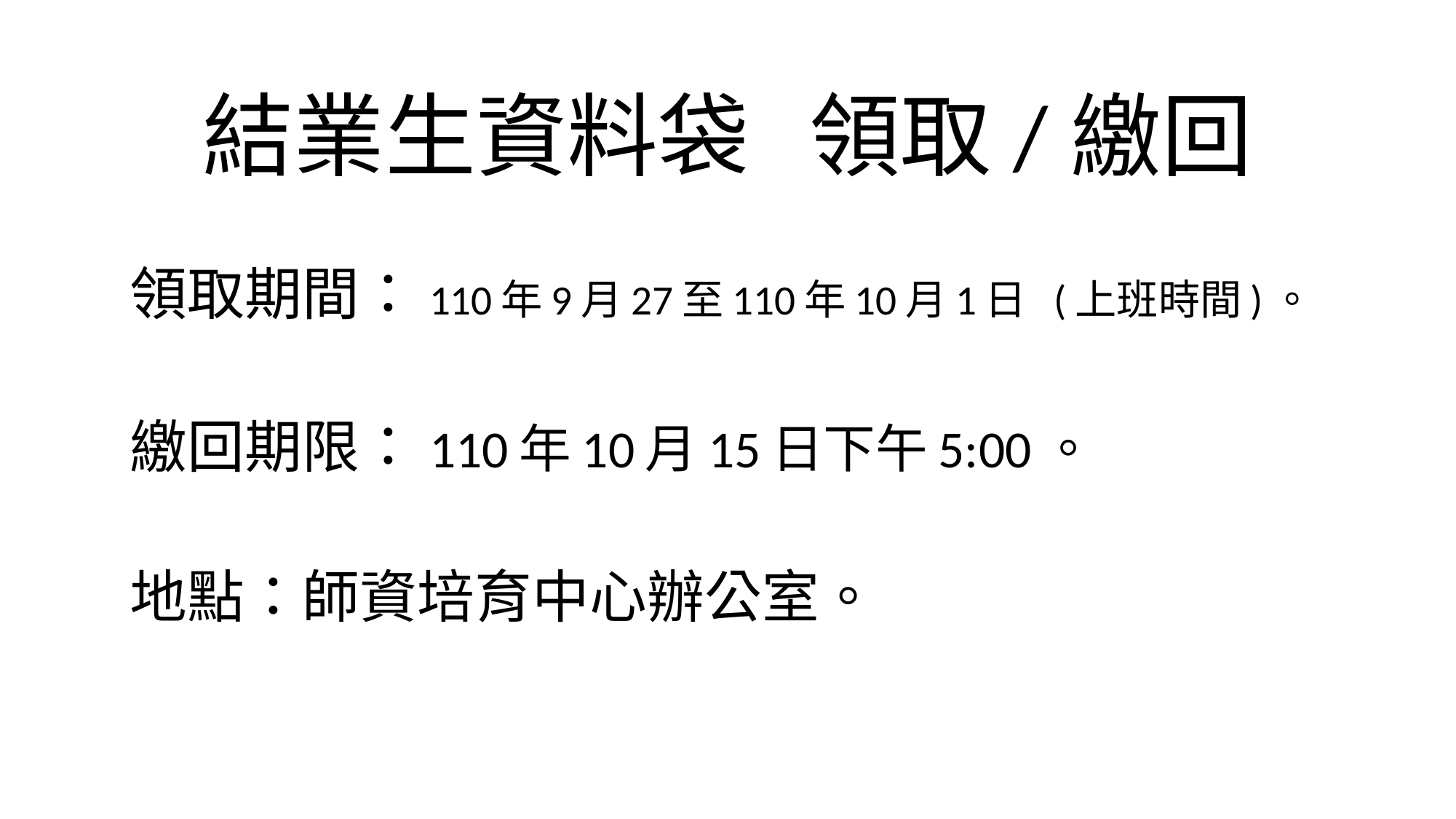

# 結業生資料袋   領取/繳回
領取期間：110年9月27至110年10月1日  (上班時間)。

繳回期限：110年10月15日下午5:00。

地點：師資培育中心辦公室。